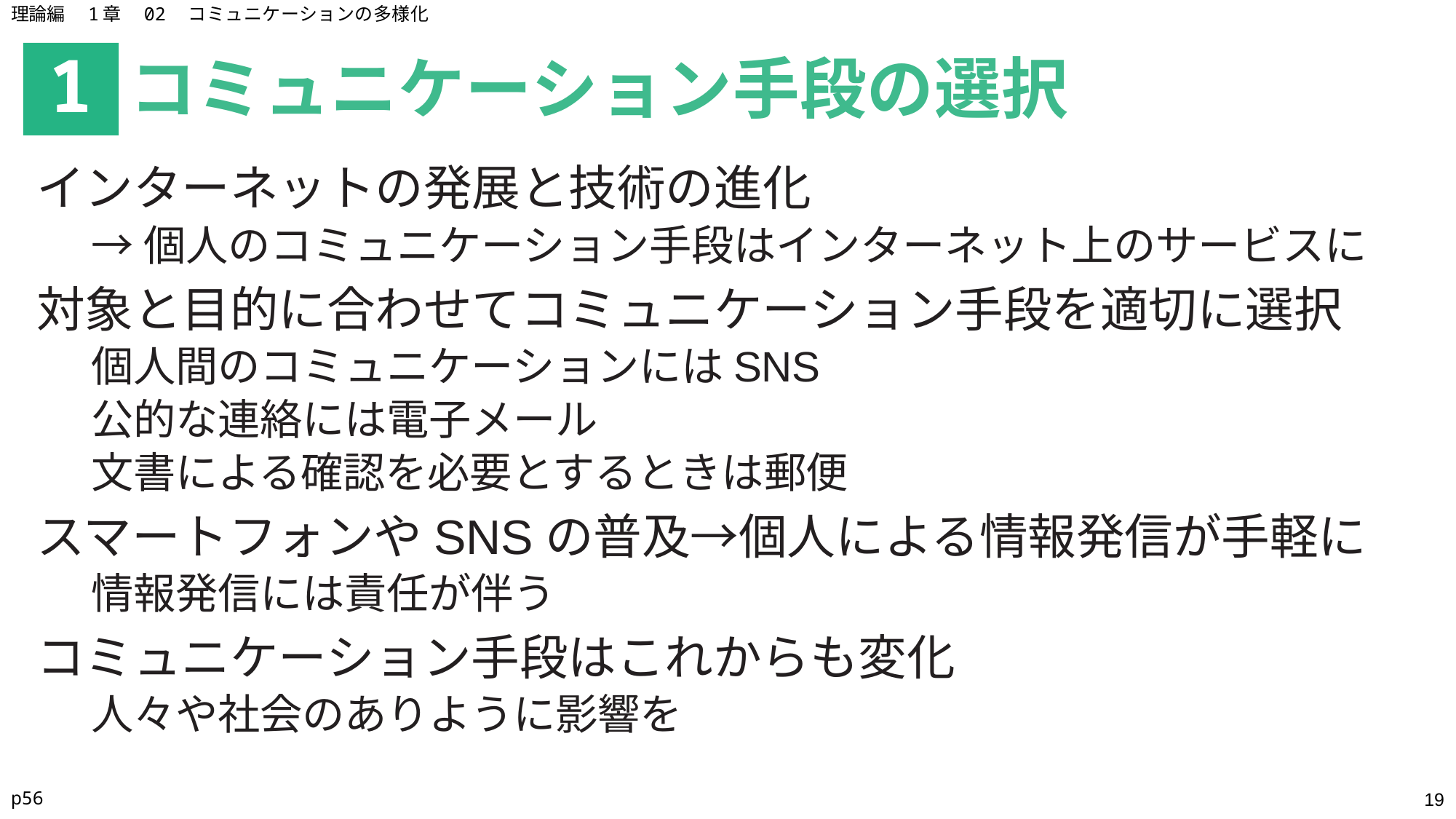

理論編　1章　02　コミュニケーションの多様化
コミュニケーション手段の選択
1
インターネットの発展と技術の進化
→個人のコミュニケーション手段はインターネット上のサービスに
対象と目的に合わせてコミュニケーション手段を適切に選択
個人間のコミュニケーションにはSNS
公的な連絡には電子メール
文書による確認を必要とするときは郵便
スマートフォンやSNSの普及→個人による情報発信が手軽に
情報発信には責任が伴う
コミュニケーション手段はこれからも変化
人々や社会のありように影響を
p56
19